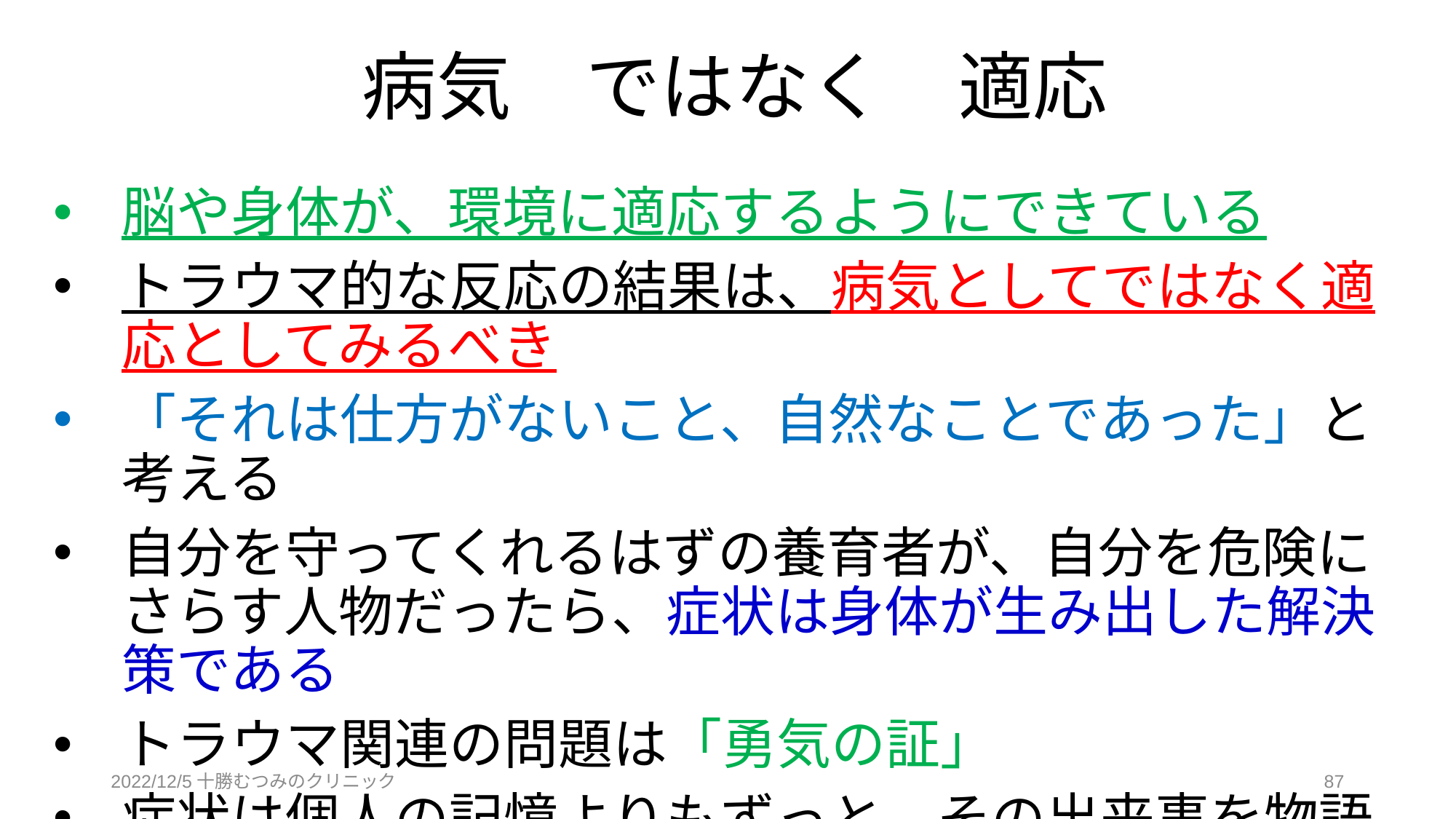

# 病気　ではなく　適応
脳や身体が、環境に適応するようにできている
トラウマ的な反応の結果は、病気としてではなく適応としてみるべき
「それは仕方がないこと、自然なことであった」と考える
自分を守ってくれるはずの養育者が、自分を危険にさらす人物だったら、症状は身体が生み出した解決策である
トラウマ関連の問題は「勇気の証」
症状は個人の記憶よりもずっと、その出来事を物語る

2022/12/5十勝むつみのクリニック
87